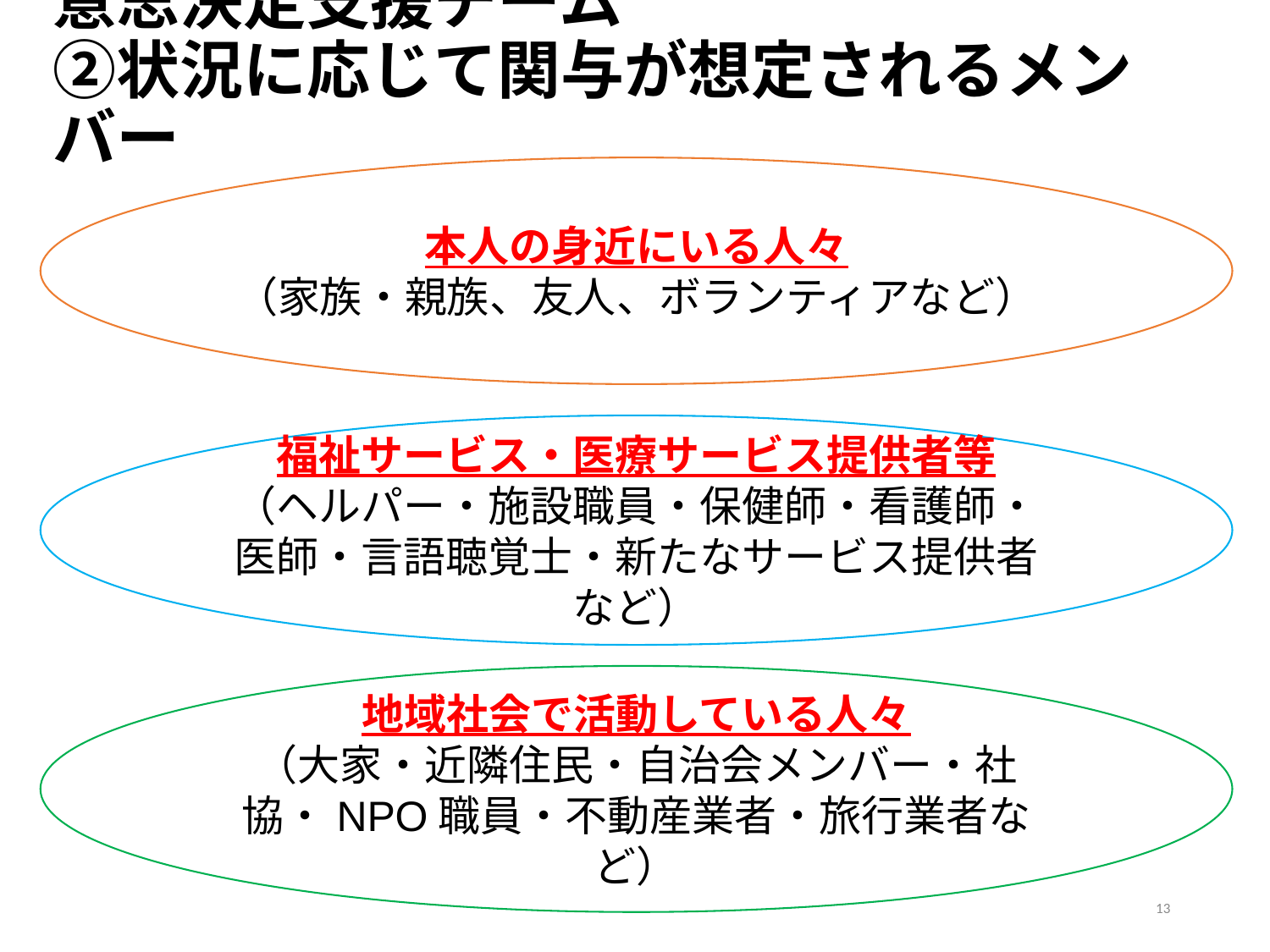

# 意思決定支援チーム　 ②状況に応じて関与が想定されるメンバー
本人の身近にいる人々
（家族・親族、友人、ボランティアなど）
福祉サービス・医療サービス提供者等
（ヘルパー・施設職員・保健師・看護師・医師・言語聴覚士・新たなサービス提供者など）
地域社会で活動している人々
（大家・近隣住民・自治会メンバー・社協・NPO職員・不動産業者・旅行業者など）
13